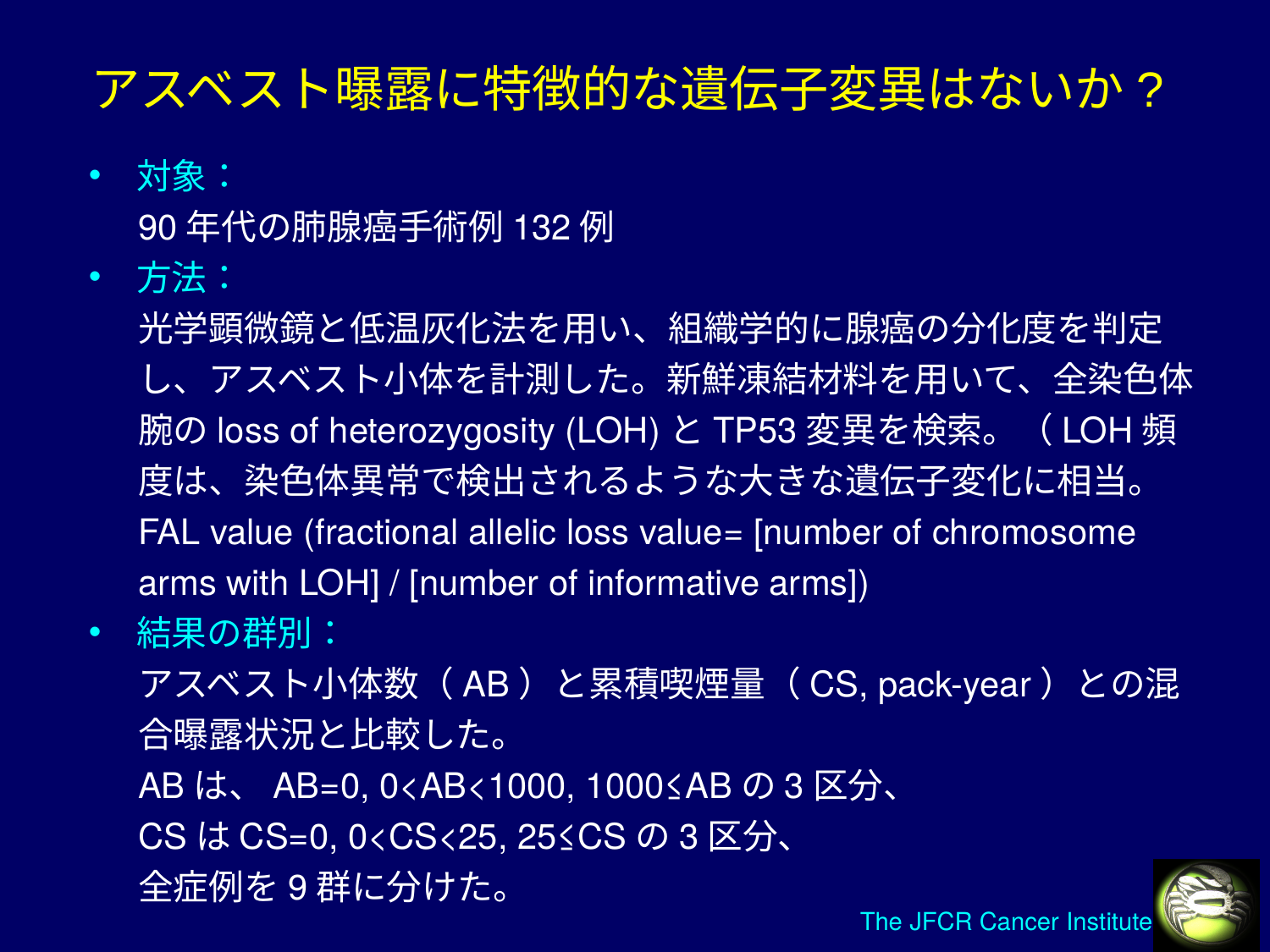

アスベスト曝露に特徴的な遺伝子変異はないか?
対象：
90年代の肺腺癌手術例132例
方法：
光学顕微鏡と低温灰化法を用い、組織学的に腺癌の分化度を判定し、アスベスト小体を計測した。新鮮凍結材料を用いて、全染色体腕のloss of heterozygosity (LOH)とTP53変異を検索。（LOH頻度は、染色体異常で検出されるような大きな遺伝子変化に相当。
FAL value (fractional allelic loss value= [number of chromosome arms with LOH] / [number of informative arms])
結果の群別：
アスベスト小体数（AB）と累積喫煙量（CS, pack-year）との混合曝露状況と比較した。
ABは、AB=0, 0<AB<1000, 1000≤ABの3区分、
CSはCS=0, 0<CS<25, 25≤CSの3区分、
全症例を9群に分けた。